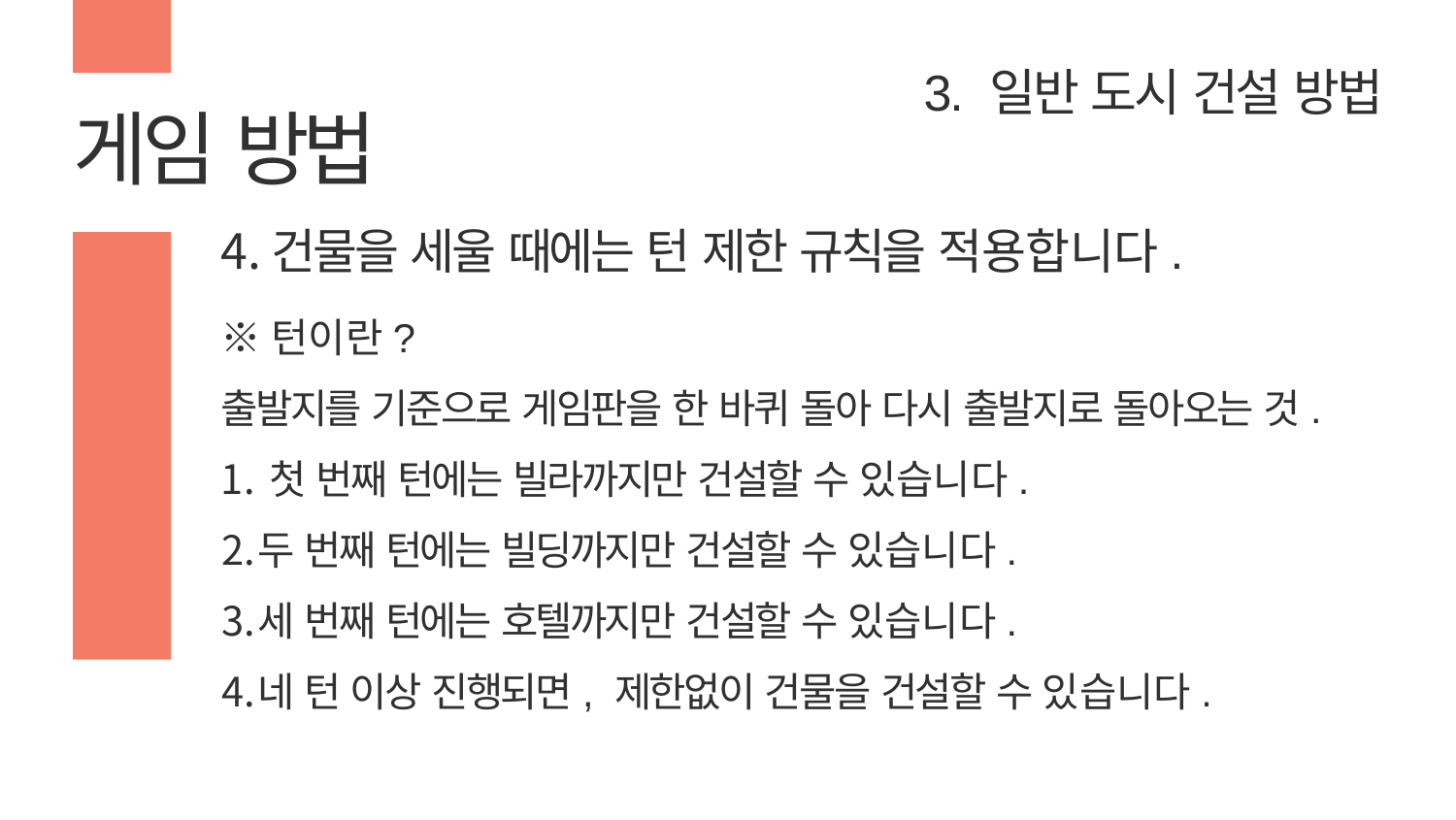

# 3. 일반 도시 건설 방법
게임 방법
건물을 세울 때에는 턴 제한 규칙을 적용합니다.
※턴이란?
출발지를 기준으로 게임판을 한 바퀴 돌아 다시 출발지로 돌아오는 것.
첫 번째 턴에는 빌라까지만 건설할 수 있습니다.
두 번째 턴에는 빌딩까지만 건설할 수 있습니다.
세 번째 턴에는 호텔까지만 건설할 수 있습니다.
네 턴 이상 진행되면, 제한없이 건물을 건설할 수 있습니다.